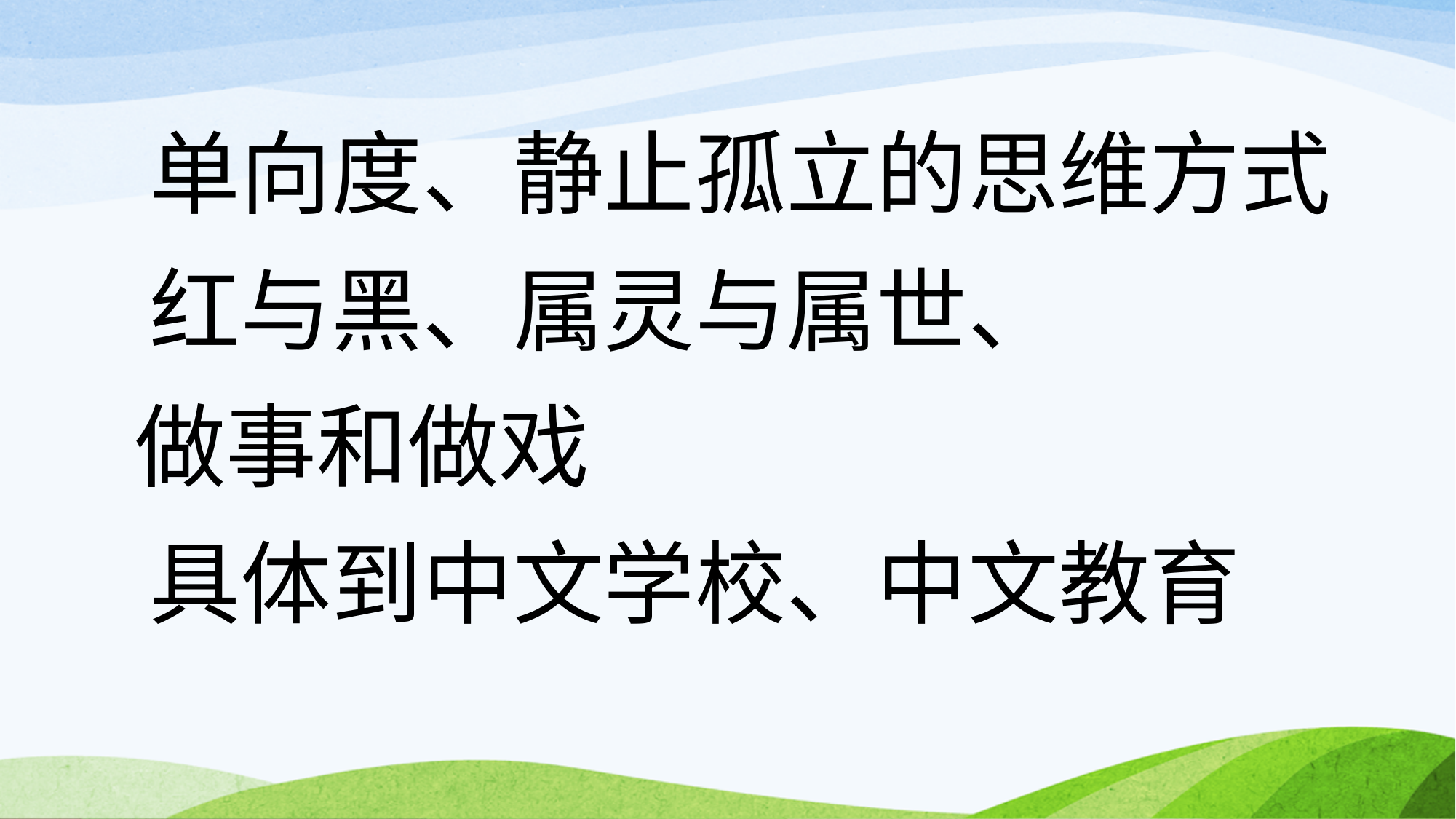

单向度、静止孤立的思维方式
     红与黑、属灵与属世、
	做事和做戏
     具体到中文学校、中文教育